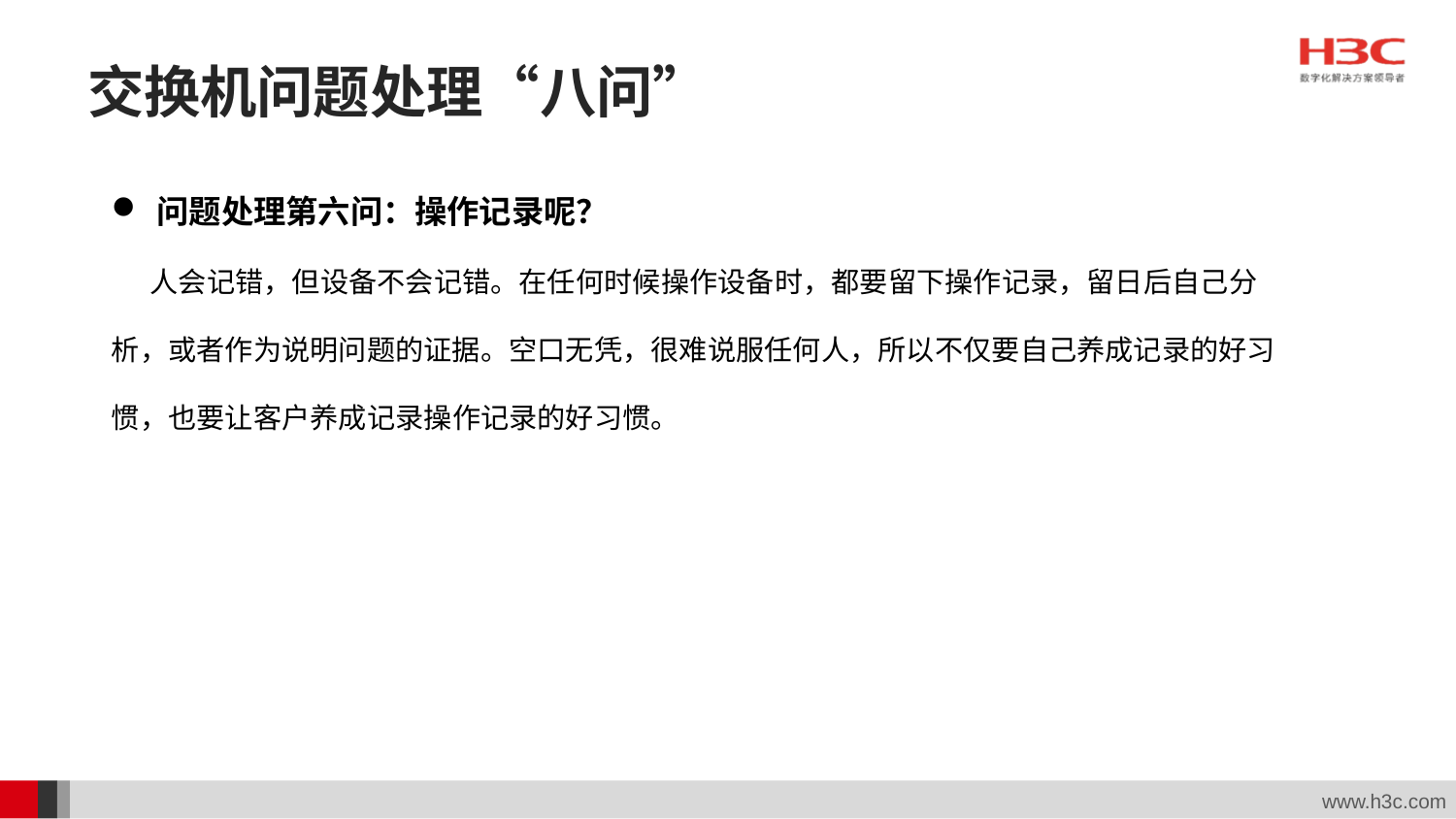

# 交换机问题处理“八问”
问题处理第六问：操作记录呢？
     人会记错，但设备不会记错。在任何时候操作设备时，都要留下操作记录，留日后自己分析，或者作为说明问题的证据。空口无凭，很难说服任何人，所以不仅要自己养成记录的好习惯，也要让客户养成记录操作记录的好习惯。